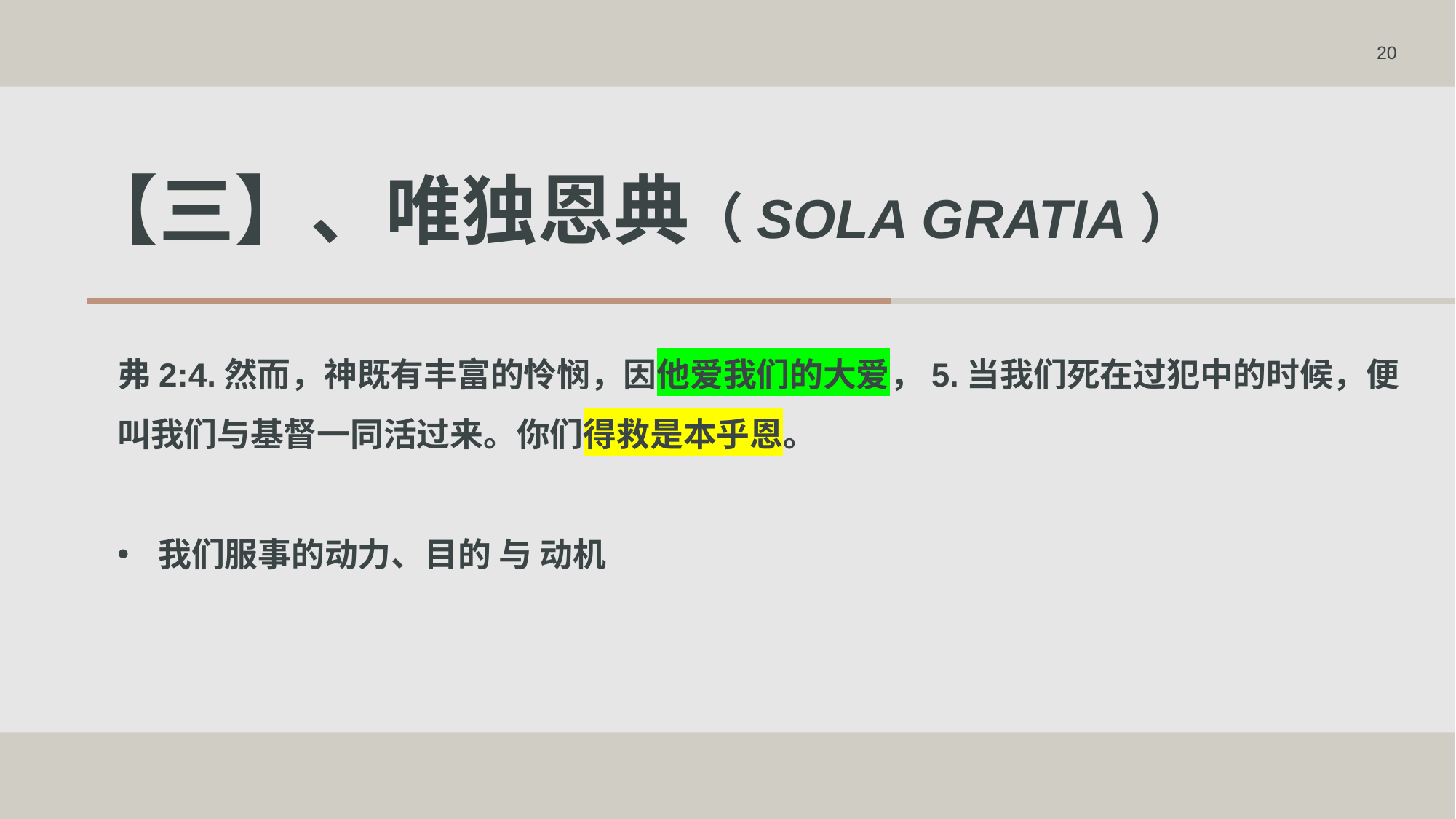

20
# 【三】、唯独恩典（Sola Gratia）
弗2:4.然而，神既有丰富的怜悯，因他爱我们的大爱，5.当我们死在过犯中的时候，便叫我们与基督一同活过来。你们得救是本乎恩。

我们服事的动力、目的 与 动机